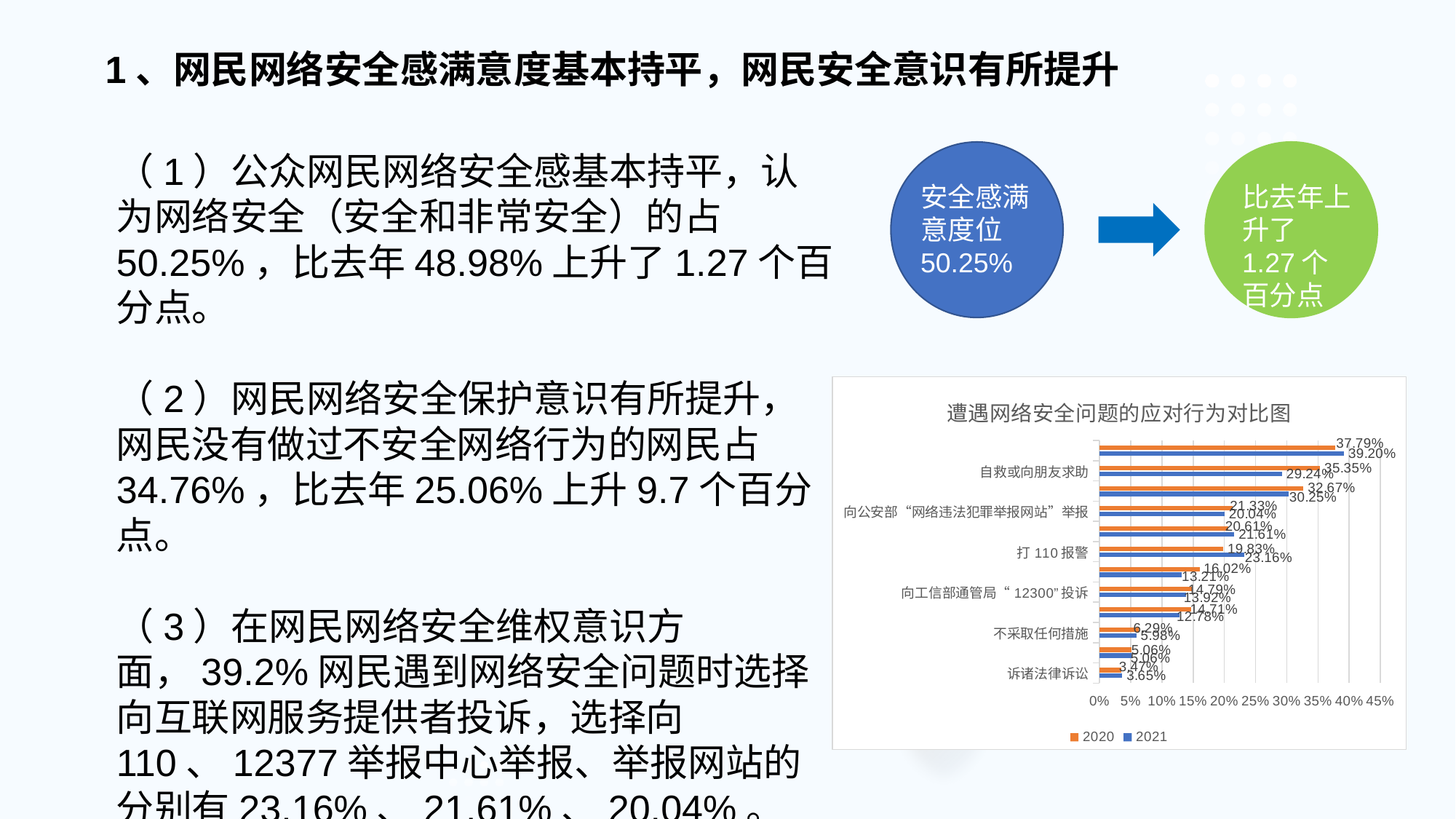

1、网民网络安全感满意度基本持平，网民安全意识有所提升

（1）公众网民网络安全感基本持平，认为网络安全（安全和非常安全）的占50.25%，比去年48.98%上升了1.27个百分点。

（2）网民网络安全保护意识有所提升，网民没有做过不安全网络行为的网民占34.76%，比去年25.06%上升9.7个百分点。

（3）在网民网络安全维权意识方面，39.2%网民遇到网络安全问题时选择向互联网服务提供者投诉，选择向110、12377举报中心举报、举报网站的分别有23.16%、21.61%、20.04%。

安全感满意度位50.25%
比去年上升了1.27个百分点

### Chart: 遭遇网络安全问题的应对行为对比图

| Category | 2021 | 2020 |
|---|---|---|
| 诉诸法律诉讼 | 0.0365 | 0.0347 |
| 找律师咨询 | 0.0506 | 0.0506 |
| 不采取任何措施 | 0.0598 | 0.0629 |
| 向网络安全相关社会组织反映 | 0.1278 | 0.1471 |
| 向工信部通管局“12300”投诉 | 0.1392 | 0.1479 |
| 向网络产品服务提供机构求助 | 0.1321 | 0.1602 |
| 打110报警 | 0.2316 | 0.1983 |
| 向网信办“12377”举报中心举报 | 0.2161 | 0.2061 |
| 向公安部“网络违法犯罪举报网站”举报 | 0.2004 | 0.2133 |
| 不再使用该服务 | 0.3025 | 0.3267 |
| 自救或向朋友求助 | 0.2924 | 0.3535 |
| 向互联网服务提供者投诉 | 0.392 | 0.3779 |